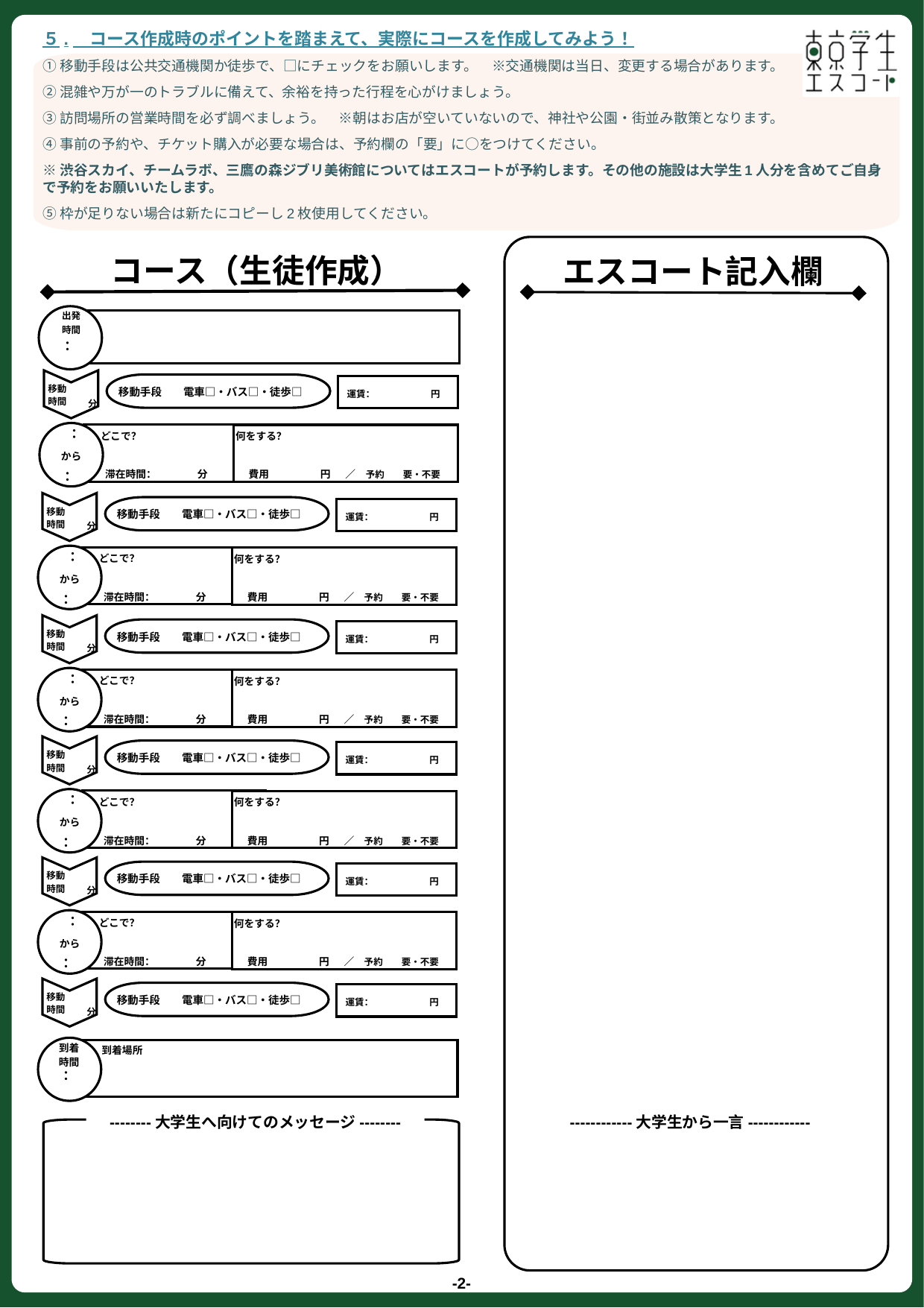

５.　コース作成時のポイントを踏まえて、実際にコースを作成してみよう！

①移動手段は公共交通機関か徒歩で、□にチェックをお願いします。　※交通機関は当日、変更する場合があります。
②混雑や万が一のトラブルに備えて、余裕を持った行程を心がけましょう。
③訪問場所の営業時間を必ず調べましょう。　※朝はお店が空いていないので、神社や公園・街並み散策となります。
④事前の予約や、チケット購入が必要な場合は、予約欄の「要」に○をつけてください。
※渋谷スカイ、チームラボ、三鷹の森ジブリ美術館についてはエスコートが予約します。その他の施設は大学生1人分を含めてご自身で予約をお願いいたします。
⑤枠が足りない場合は新たにコピーし2枚使用してください。

コース（生徒作成）
エスコート記入欄

出発
時間
：
移動手段　　電車□・バス□・徒歩□

移動時間
運賃：　　　　　　円
分

どこで？
何をする？
：
から
：

滞在時間：　　　　分　　　　費用　　　　　円  　／　予約　　要・不要
移動手段　　電車□・バス□・徒歩□

移動時間
運賃：　　　　　　円
分

どこで？
何をする？
：
から
：
滞在時間：　　　　分　　　　費用　　　　　円  　／　予約　　要・不要
移動手段　　電車□・バス□・徒歩□

移動時間
運賃：　　　　　　円
分

どこで？
何をする？
：
から
：
滞在時間：　　　　分　　　　費用　　　　　円  　／　予約　　要・不要
移動手段　　電車□・バス□・徒歩□

移動時間
運賃：　　　　　　円
分

どこで？
何をする？
：
から
：
滞在時間：　　　　分　　　　費用　　　　　円  　／　予約　　要・不要
移動手段　　電車□・バス□・徒歩□

移動時間
運賃：　　　　　　円
分

どこで？
何をする？
：
から
：
滞在時間：　　　　分　　　　費用　　　　　円  　／　予約　　要・不要
移動手段　　電車□・バス□・徒歩□

移動時間
運賃：　　　　　　円
分

到着
時間

到着場所

：
--------大学生へ向けてのメッセージ--------
------------大学生から一言------------
-2-